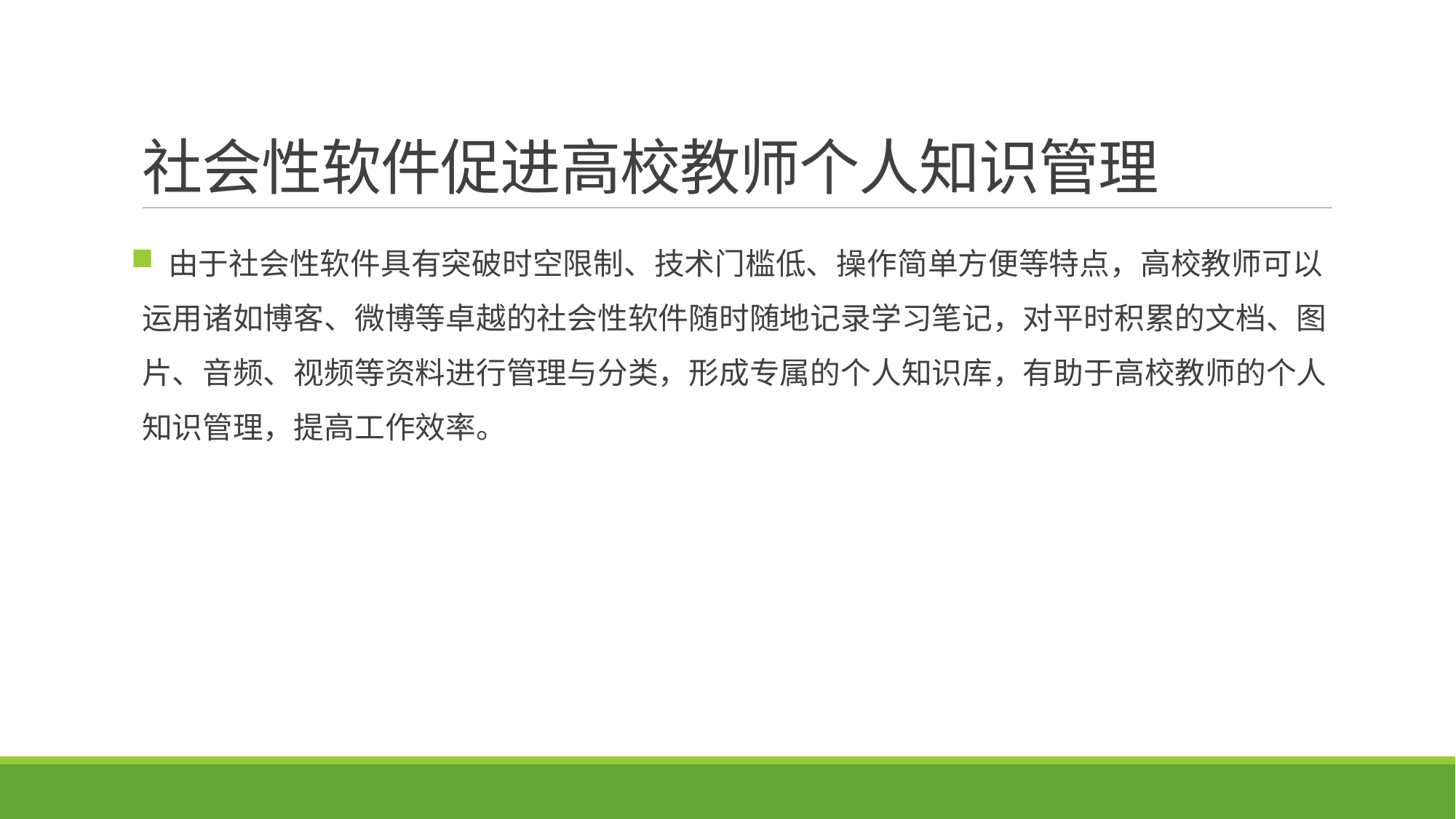

# 社会性软件促进高校教师个人知识管理
 由于社会性软件具有突破时空限制、技术门槛低、操作简单方便等特点，高校教师可以运用诸如博客、微博等卓越的社会性软件随时随地记录学习笔记，对平时积累的文档、图片、音频、视频等资料进行管理与分类，形成专属的个人知识库，有助于高校教师的个人知识管理，提高工作效率。